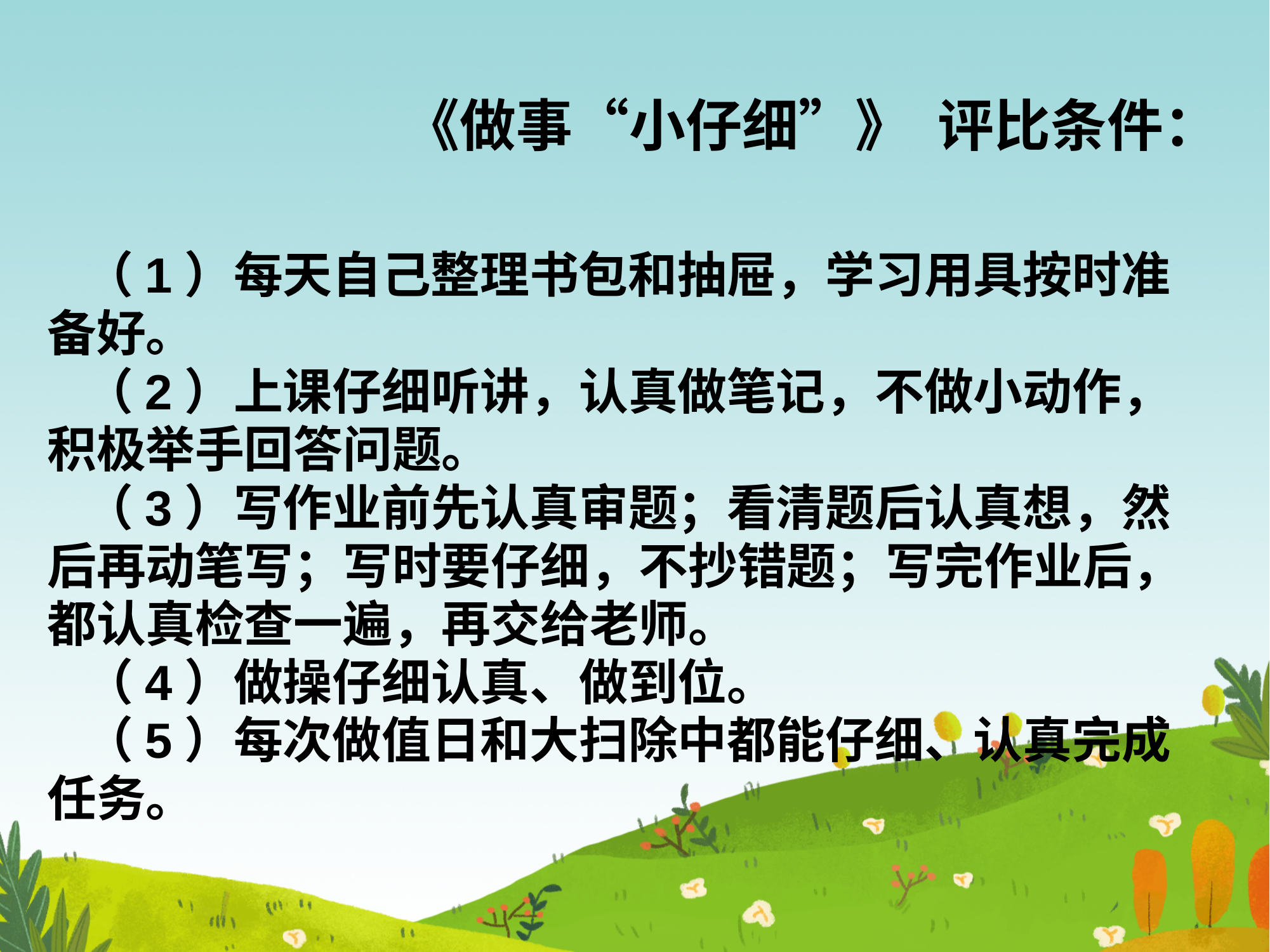

《做事“小仔细”》  评比条件：

 （1）每天自己整理书包和抽屉，学习用具按时准备好。
 （2）上课仔细听讲，认真做笔记，不做小动作，积极举手回答问题。
 （3）写作业前先认真审题；看清题后认真想，然后再动笔写；写时要仔细，不抄错题；写完作业后，都认真检查一遍，再交给老师。
 （4）做操仔细认真、做到位。
 （5）每次做值日和大扫除中都能仔细、认真完成任务。